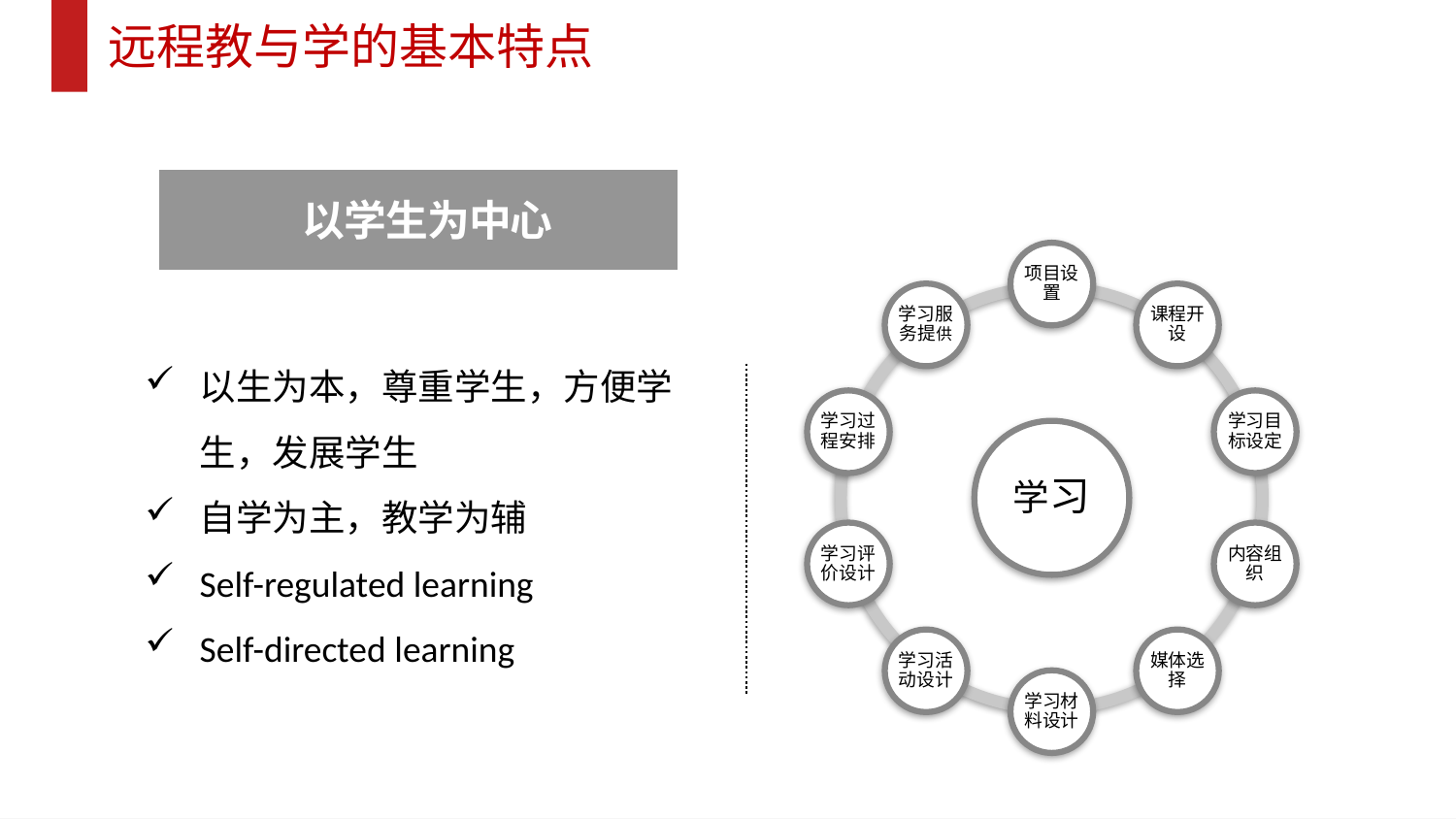

远程教与学的基本特点

以学生为中心
学习
项目设置
课程开设
学习目标设定
内容组织
媒体选择
学习材料设计
学习活动设计
学习评价设计
学习过程安排
学习服务提供
以生为本，尊重学生，方便学生，发展学生
自学为主，教学为辅
Self-regulated learning
Self-directed learning